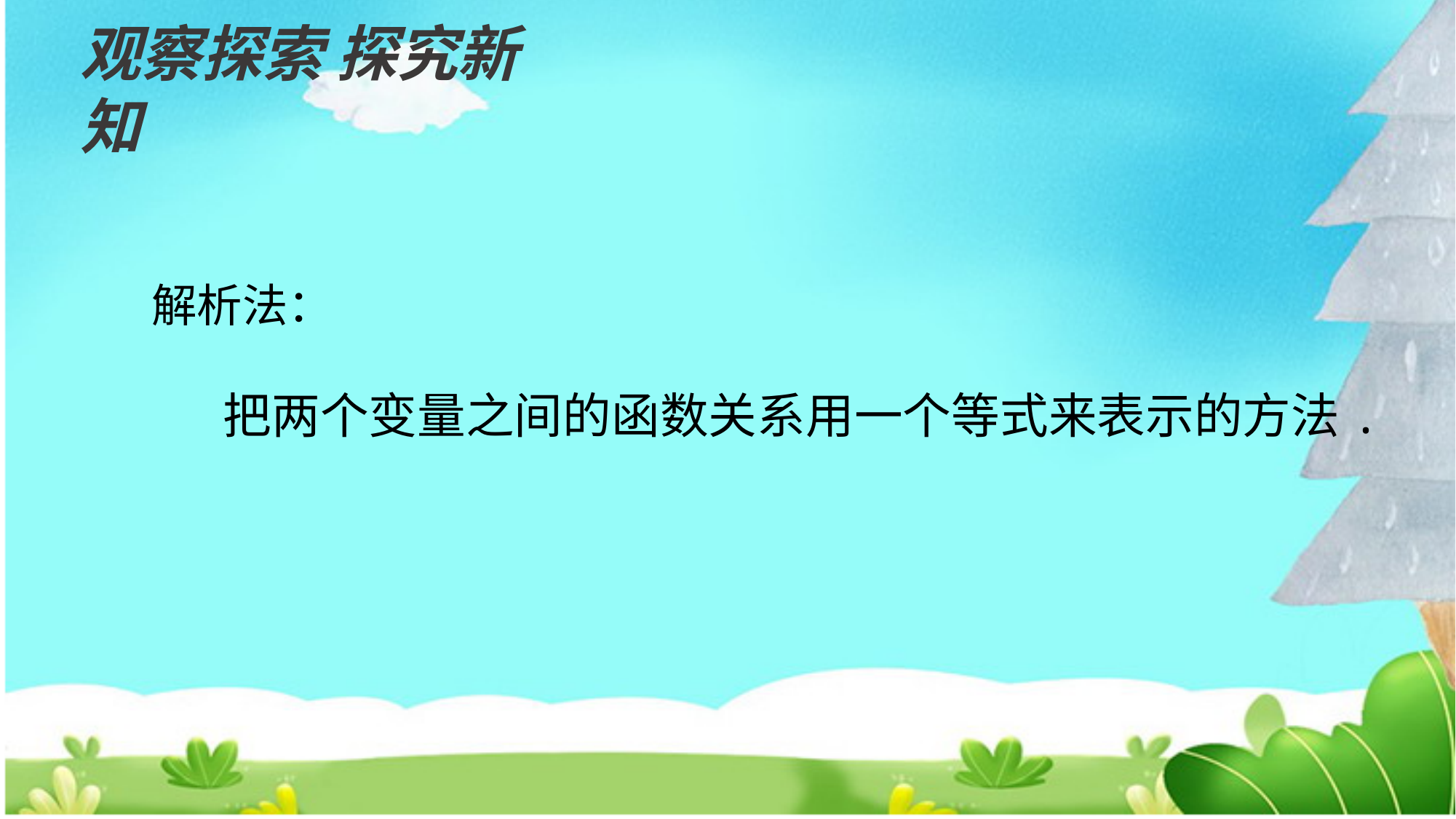

观察探索 探究新知
解析法：
把两个变量之间的函数关系用一个等式来表示的方法.